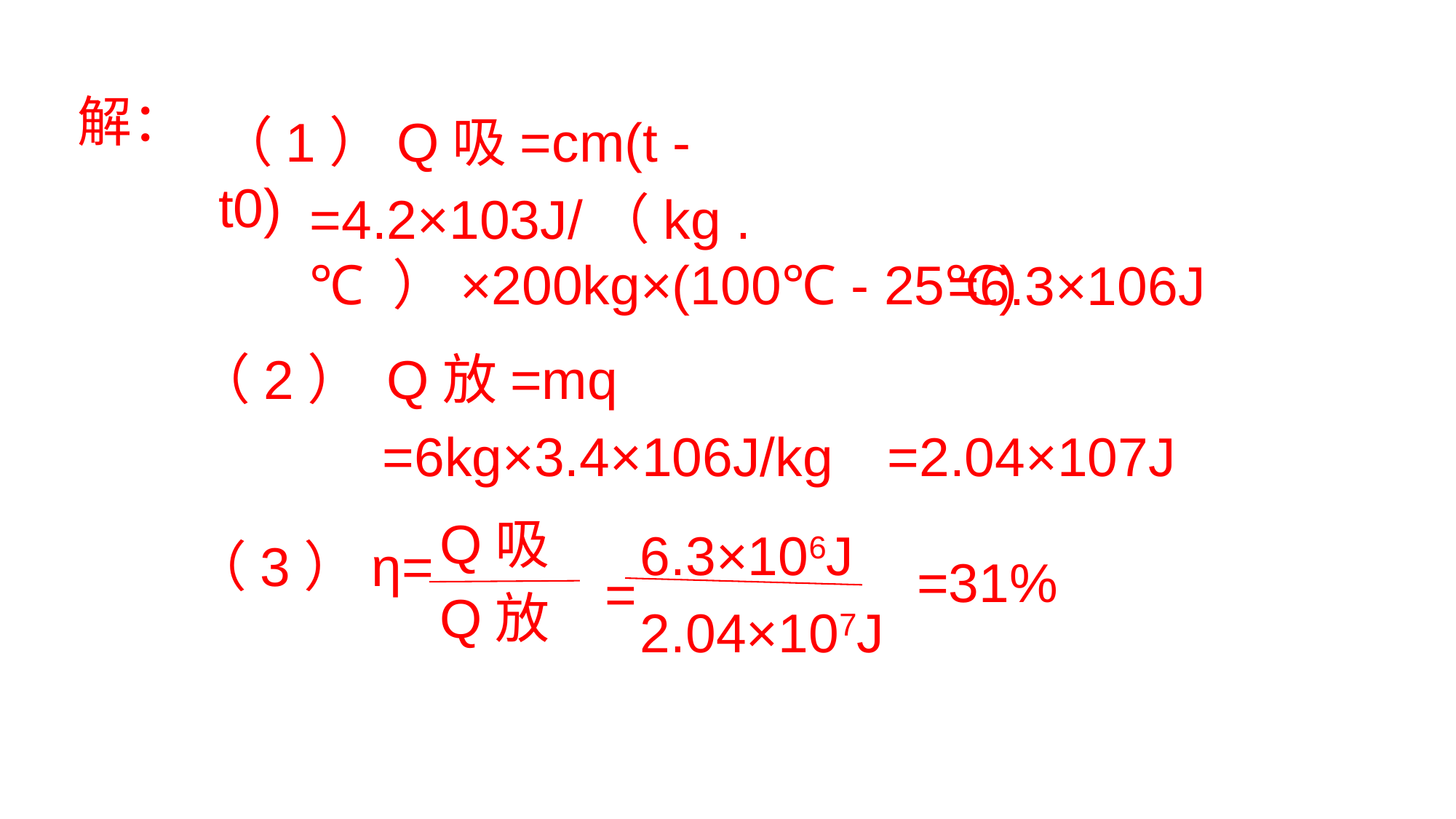

解：
（1）Q吸=cm(t - t0)
=4.2×103J/（kg .℃ ）×200kg×(100℃ - 25℃)
=6.3×106J
（2） Q放=mq
=6kg×3.4×106J/kg
=2.04×107J
Q吸
Q放
6.3×106J
（3）η=
=31%
=
2.04×107J